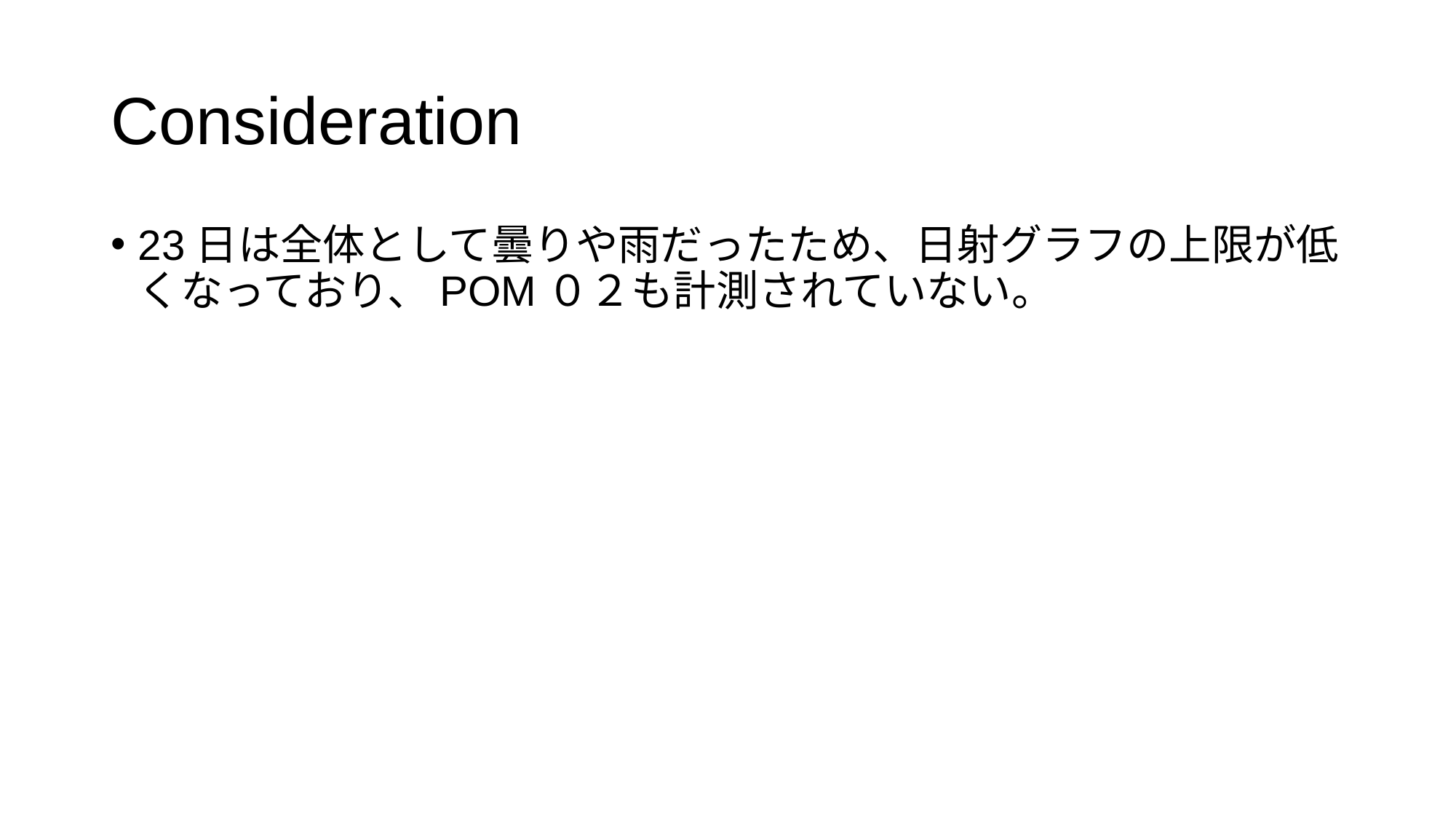

# Consideration
23日は全体として曇りや雨だったため、日射グラフの上限が低くなっており、POM０２も計測されていない。